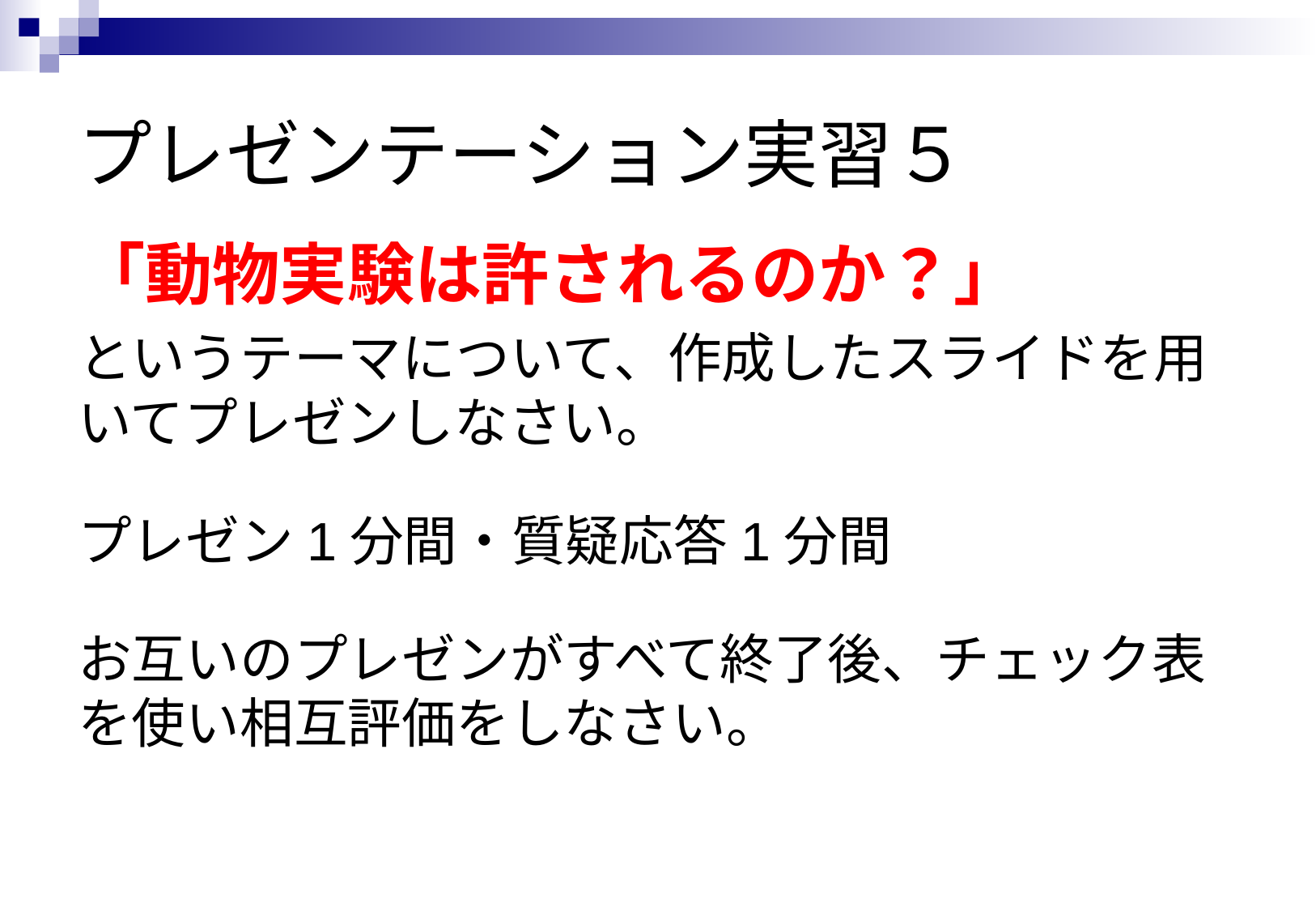

# プレゼンテーション実習５
「動物実験は許されるのか？」
というテーマについて、作成したスライドを用いてプレゼンしなさい。

プレゼン1分間・質疑応答1分間

お互いのプレゼンがすべて終了後、チェック表を使い相互評価をしなさい。